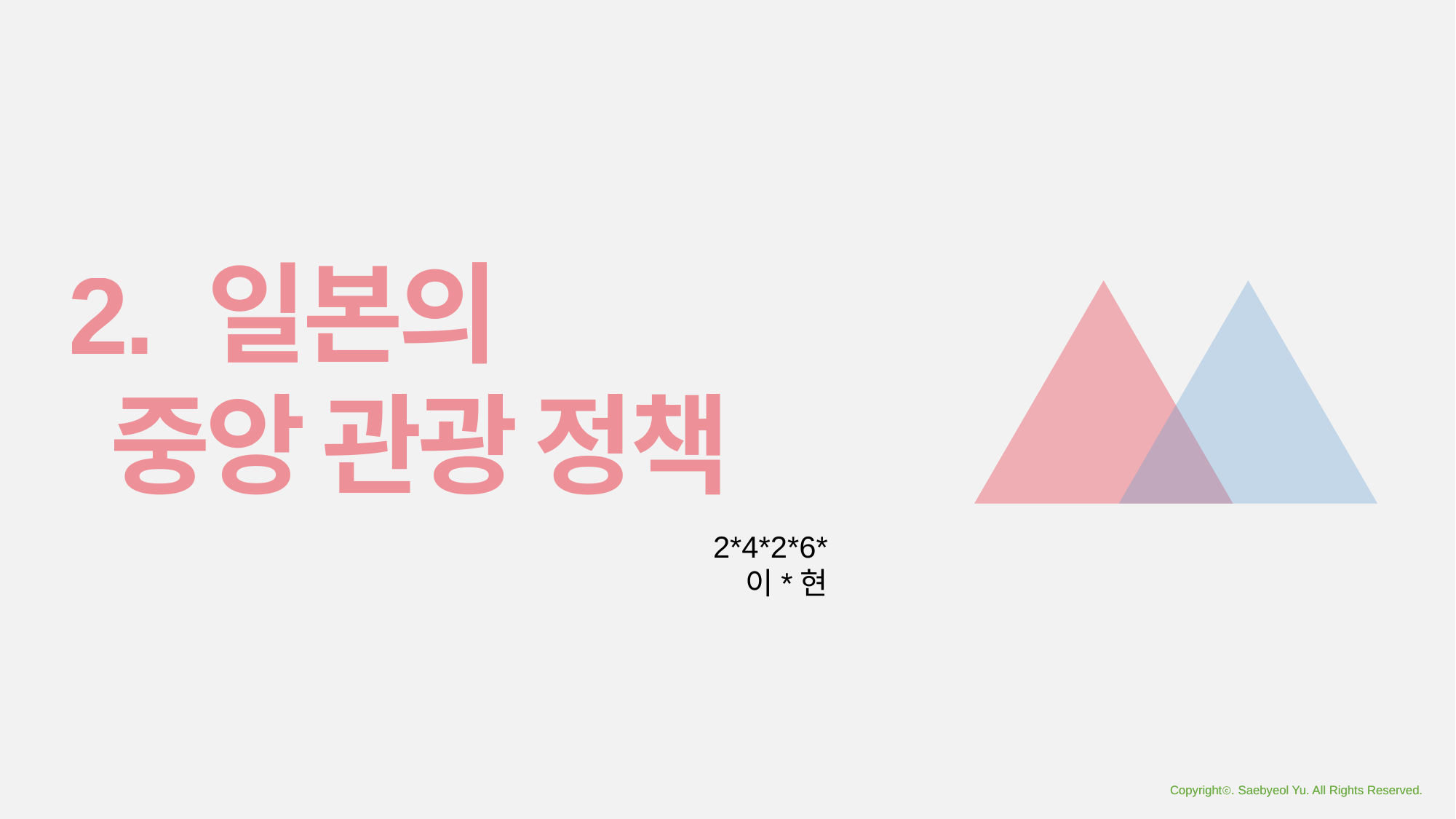

2. 일본의
           중앙 관광 정책

2*4*2*6*
이*현
Copyrightⓒ. Saebyeol Yu. All Rights Reserved.